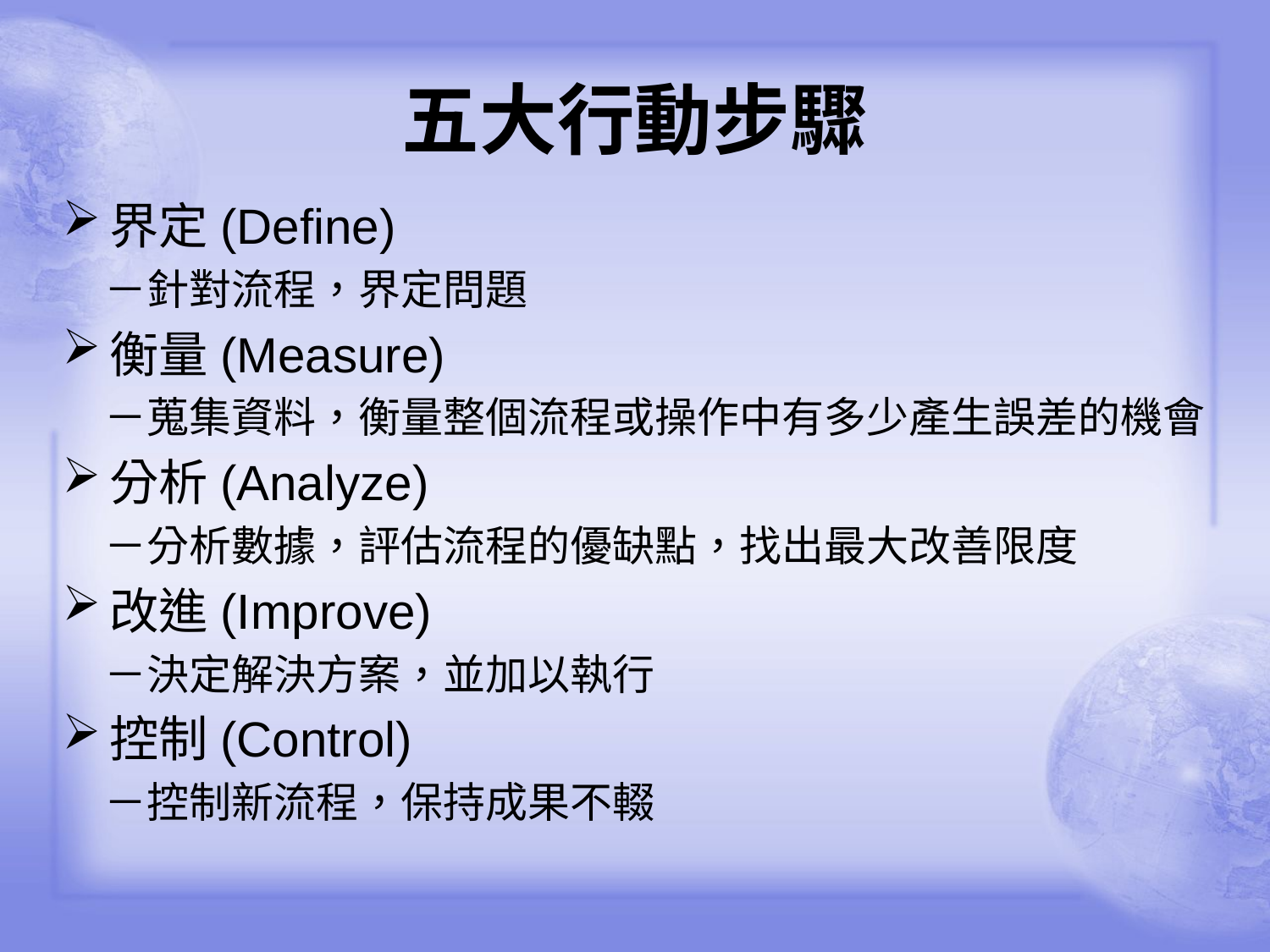

# 五大行動步驟
界定(Define)
　－針對流程，界定問題
衡量(Measure)
　－蒐集資料，衡量整個流程或操作中有多少產生誤差的機會
分析(Analyze)
　－分析數據，評估流程的優缺點，找出最大改善限度
改進(Improve)
　－決定解決方案，並加以執行
控制(Control)
　－控制新流程，保持成果不輟